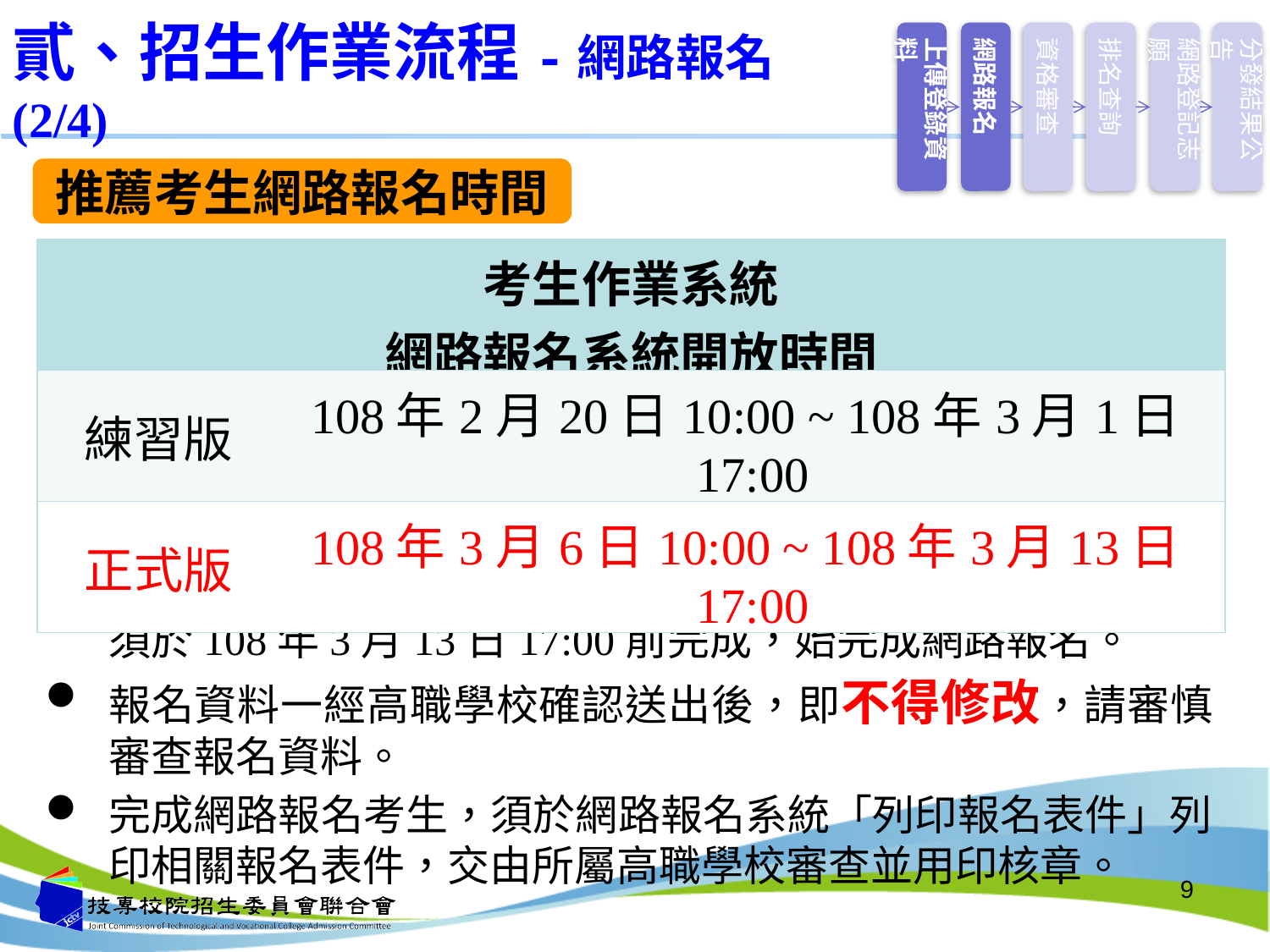

上傳登錄資料
網路報名
資格審查
排名查詢
網路登記志願
分發結果公告
貳、招生作業流程-網路報名(2/4)
推薦考生網路報名時間
| 考生作業系統 網路報名系統開放時間 |  |
| --- | --- |
| 練習版 | 108年2月20日10:00 ~ 108年3月1日17:00 |
| 正式版 | 108年3月6日10:00 ~ 108年3月13日17:00 |
考生網路輸入與所屬高職學校審查並確定送出報名資料，均須於108年3月13日17:00前完成，始完成網路報名。
報名資料一經高職學校確認送出後，即不得修改，請審慎審查報名資料。
完成網路報名考生，須於網路報名系統「列印報名表件」列印相關報名表件，交由所屬高職學校審查並用印核章。
9